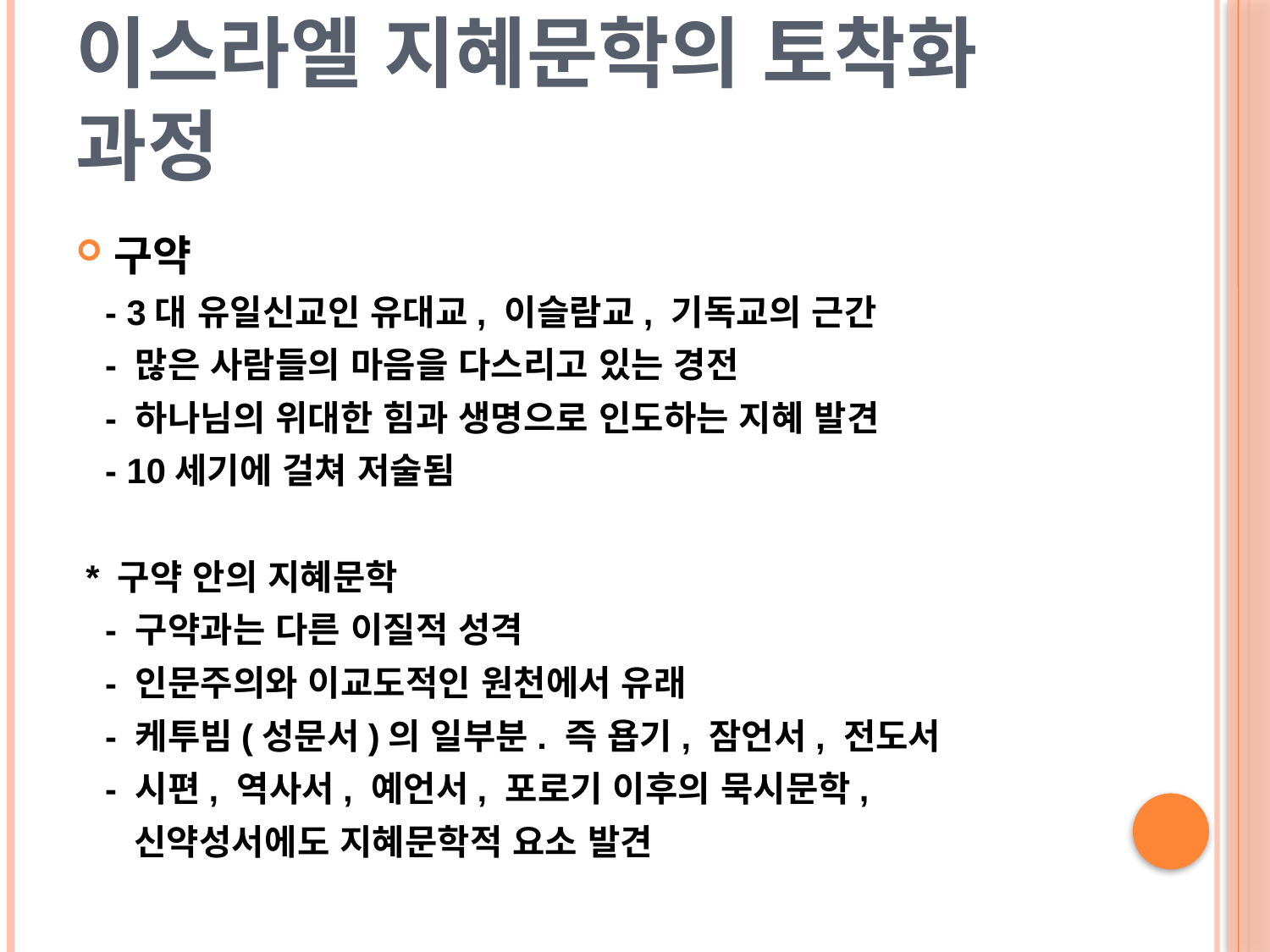

# 이스라엘 지혜문학의 토착화 과정
구약
   - 3대 유일신교인 유대교, 이슬람교, 기독교의 근간
   - 많은 사람들의 마음을 다스리고 있는 경전
   - 하나님의 위대한 힘과 생명으로 인도하는 지혜 발견
   - 10세기에 걸쳐 저술됨

 * 구약 안의 지혜문학
   - 구약과는 다른 이질적 성격
   - 인문주의와 이교도적인 원천에서 유래
   - 케투빔(성문서)의 일부분. 즉 욥기, 잠언서, 전도서
   - 시편, 역사서, 예언서, 포로기 이후의 묵시문학,
     신약성서에도 지혜문학적 요소 발견